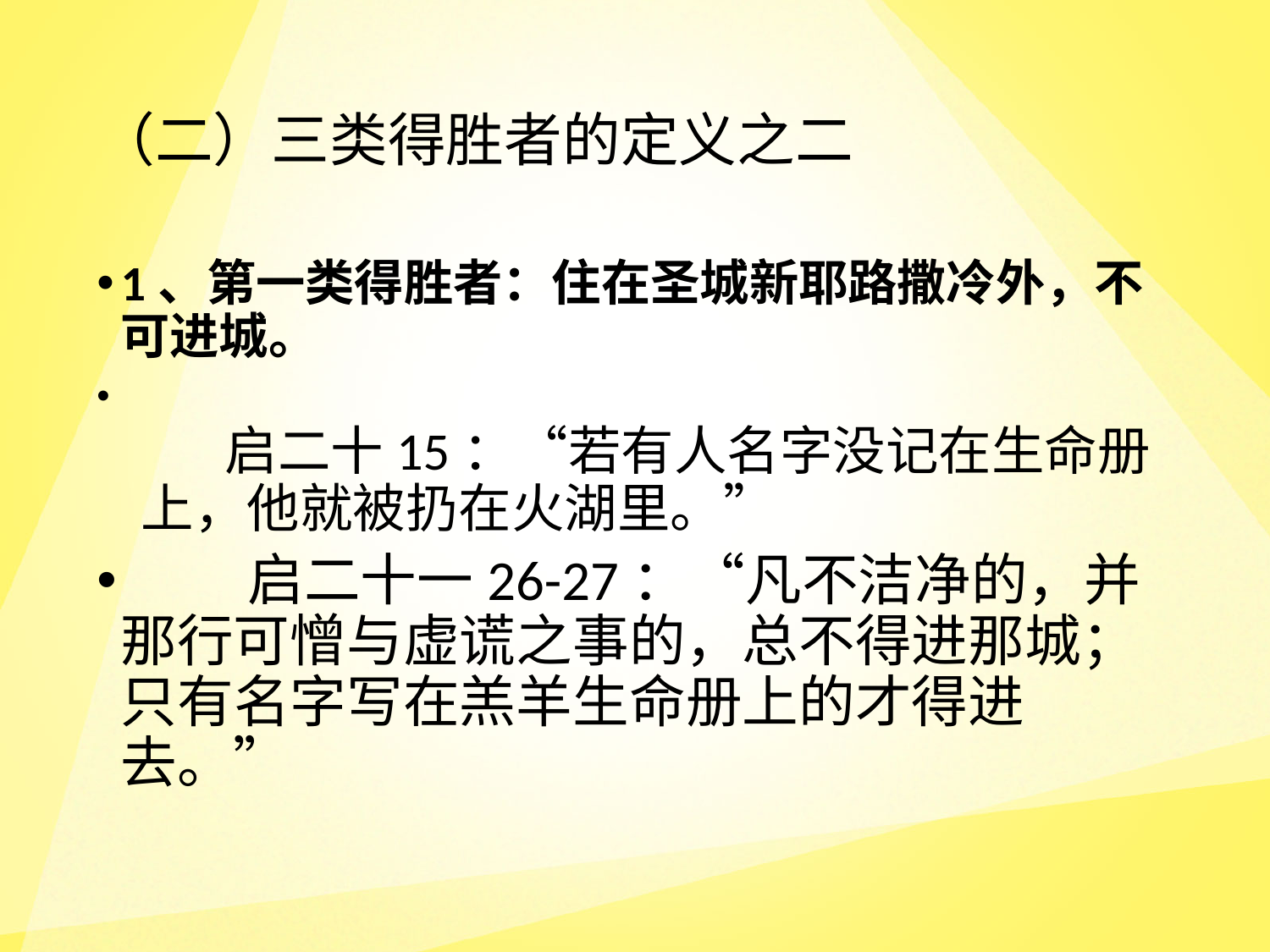

# （二）三类得胜者的定义之二
1、第一类得胜者：住在圣城新耶路撒冷外，不可进城。

      启二十15：“若有人名字没记在生命册上，他就被扔在火湖里。”
	启二十一26-27：“凡不洁净的，并那行可憎与虚谎之事的，总不得进那城；只有名字写在羔羊生命册上的才得进去。”